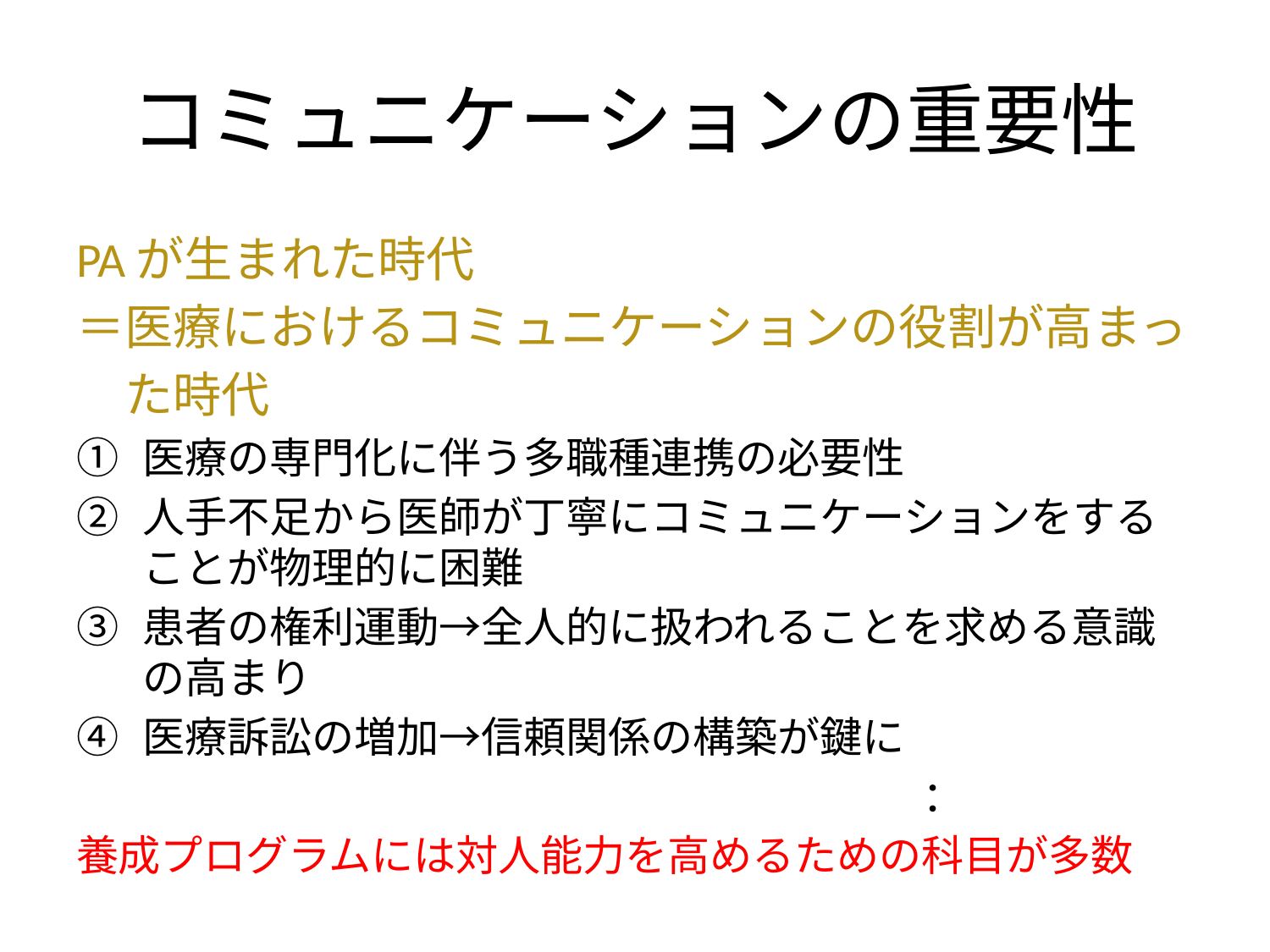

# コミュニケーションの重要性
PAが生まれた時代
＝医療におけるコミュニケーションの役割が高まっ
　た時代
医療の専門化に伴う多職種連携の必要性
人手不足から医師が丁寧にコミュニケーションをすることが物理的に困難
患者の権利運動→全人的に扱われることを求める意識の高まり
医療訴訟の増加→信頼関係の構築が鍵に
　　　　　　　　　　　　　　　　　　　　：
養成プログラムには対人能力を高めるための科目が多数